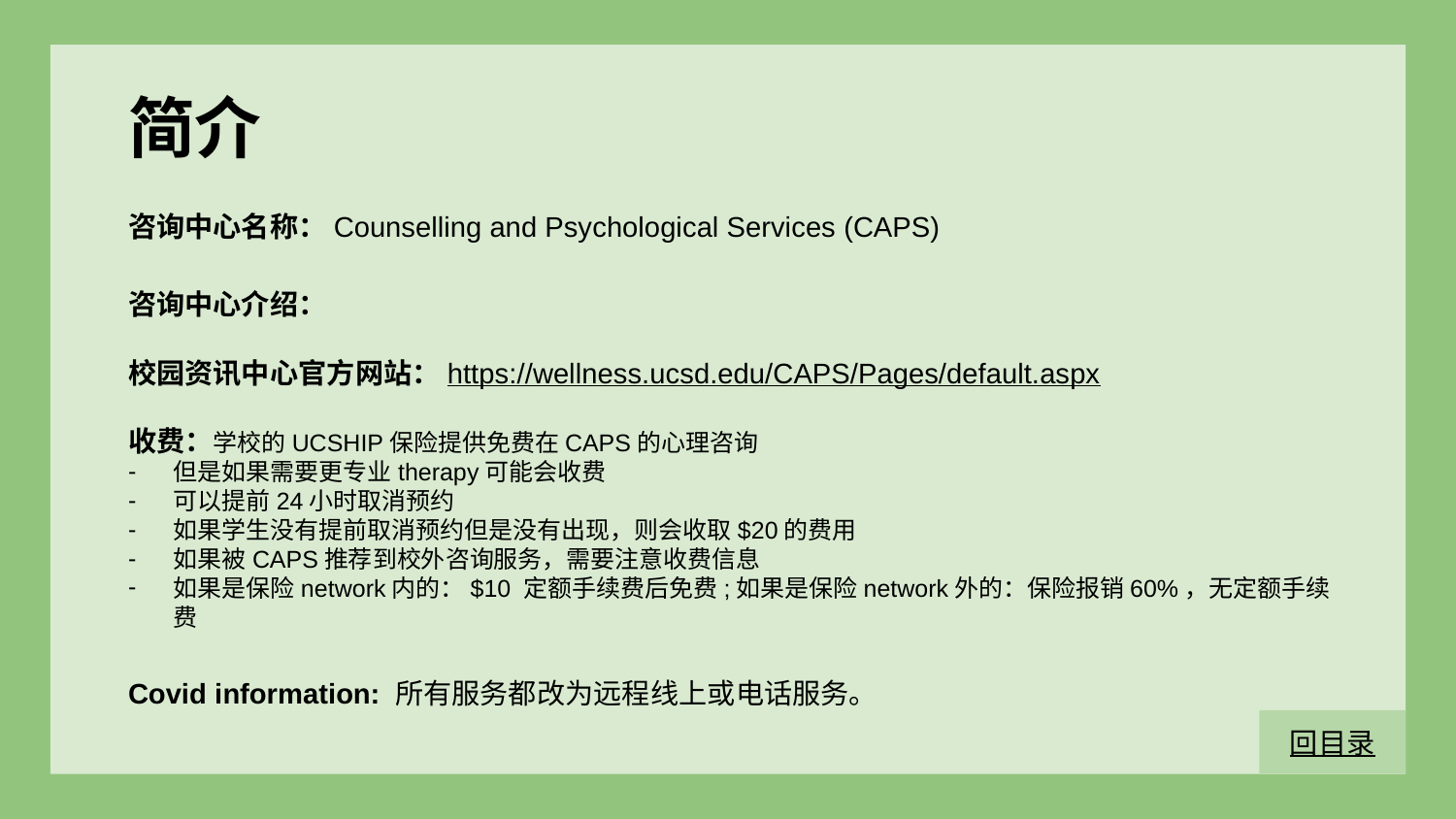

简介
咨询中心名称：Counselling and Psychological Services (CAPS)

咨询中心介绍：
校园资讯中心官方网站：https://wellness.ucsd.edu/CAPS/Pages/default.aspx

收费：学校的UCSHIP保险提供免费在CAPS的心理咨询
但是如果需要更专业therapy可能会收费
可以提前24小时取消预约
如果学生没有提前取消预约但是没有出现，则会收取$20的费用
如果被CAPS推荐到校外咨询服务，需要注意收费信息
如果是保险network内的：$10 定额手续费后免费;如果是保险network外的：保险报销60%，无定额手续费

Covid information: 所有服务都改为远程线上或电话服务。
回目录